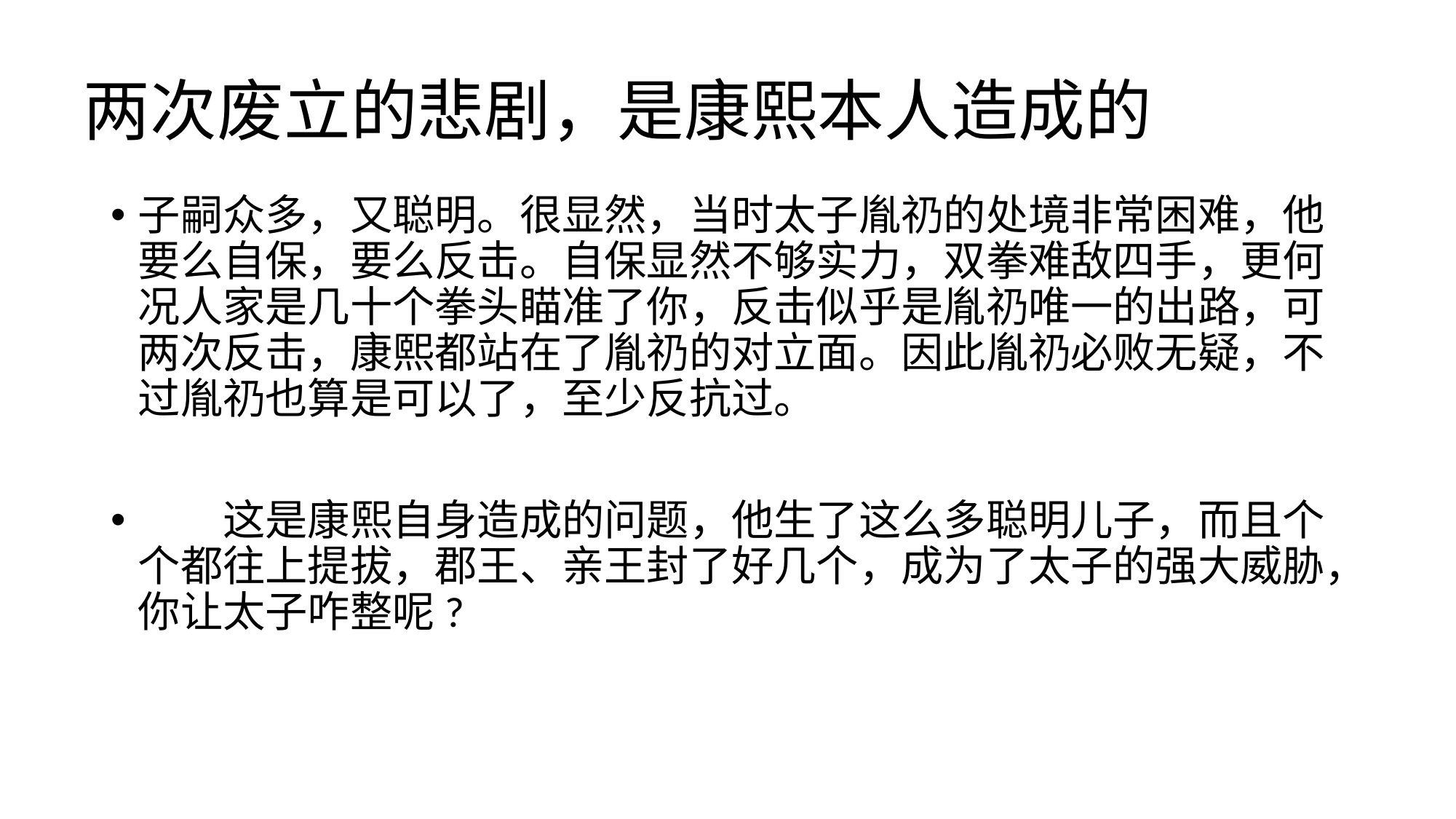

两次废立的悲剧，是康熙本人造成的
子嗣众多，又聪明。很显然，当时太子胤礽的处境非常困难，他要么自保，要么反击。自保显然不够实力，双拳难敌四手，更何况人家是几十个拳头瞄准了你，反击似乎是胤礽唯一的出路，可两次反击，康熙都站在了胤礽的对立面。因此胤礽必败无疑，不过胤礽也算是可以了，至少反抗过。

　　这是康熙自身造成的问题，他生了这么多聪明儿子，而且个个都往上提拔，郡王、亲王封了好几个，成为了太子的强大威胁，你让太子咋整呢?